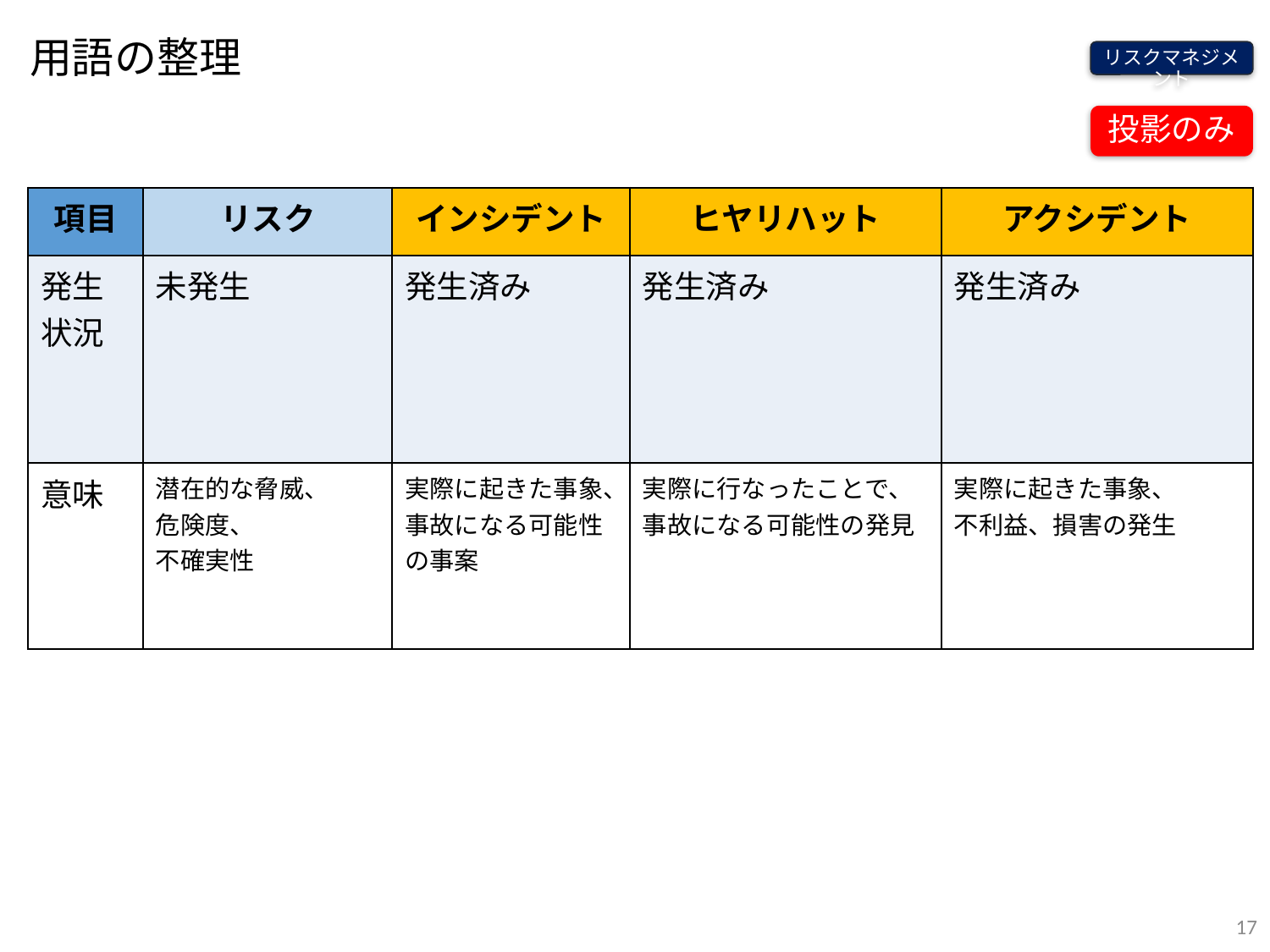

# 用語の整理
リスクマネジメント
投影のみ
| 項目 | リスク | インシデント | ヒヤリハット | アクシデント |
| --- | --- | --- | --- | --- |
| 発生 状況 | 未発生 | 発生済み | 発生済み | 発生済み |
| 意味 | 潜在的な脅威、 危険度、 不確実性 | 実際に起きた事象、 事故になる可能性の事案 | 実際に行なったことで、事故になる可能性の発見 | 実際に起きた事象、 不利益、損害の発生 |
17